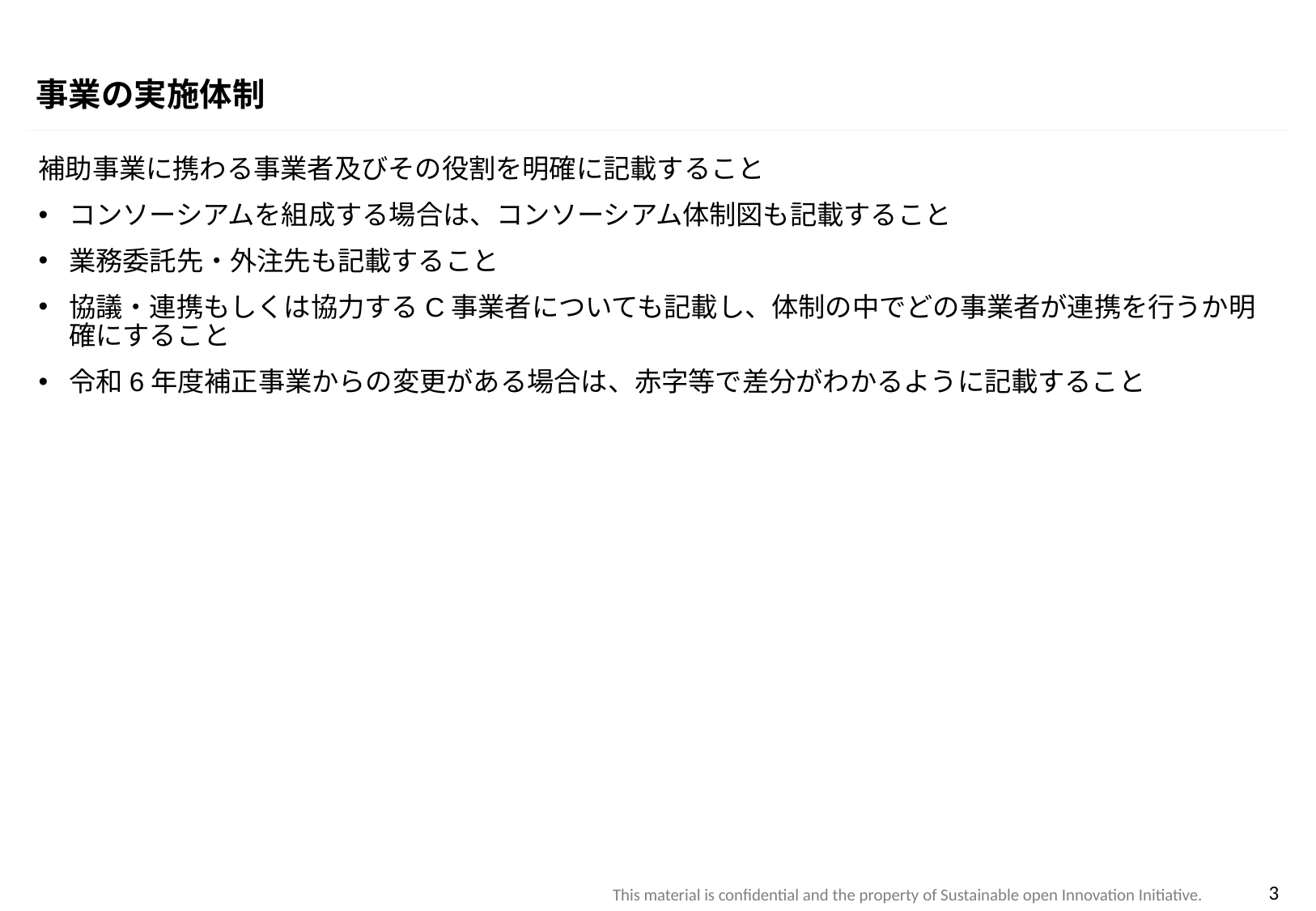

事業の実施体制
補助事業に携わる事業者及びその役割を明確に記載すること
コンソーシアムを組成する場合は、コンソーシアム体制図も記載すること
業務委託先・外注先も記載すること
協議・連携もしくは協力するC事業者についても記載し、体制の中でどの事業者が連携を行うか明確にすること
令和6年度補正事業からの変更がある場合は、赤字等で差分がわかるように記載すること